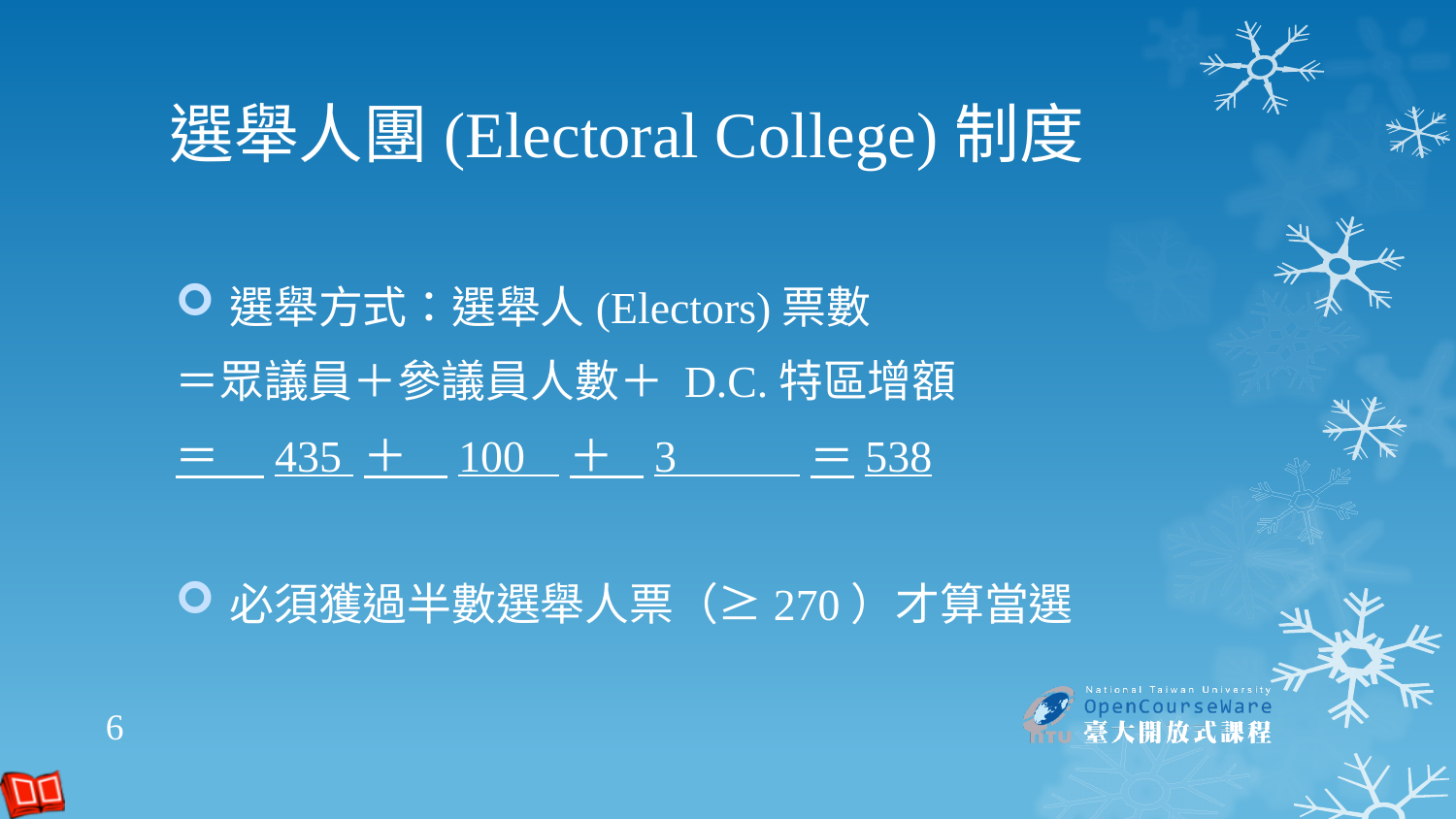

# 選舉人團(Electoral College)制度
選舉方式：選舉人(Electors)票數
＝眾議員＋參議員人數＋ D.C.特區增額
＝　435 ＋    100   ＋   3           ＝538

必須獲過半數選舉人票（≥270）才算當選
6